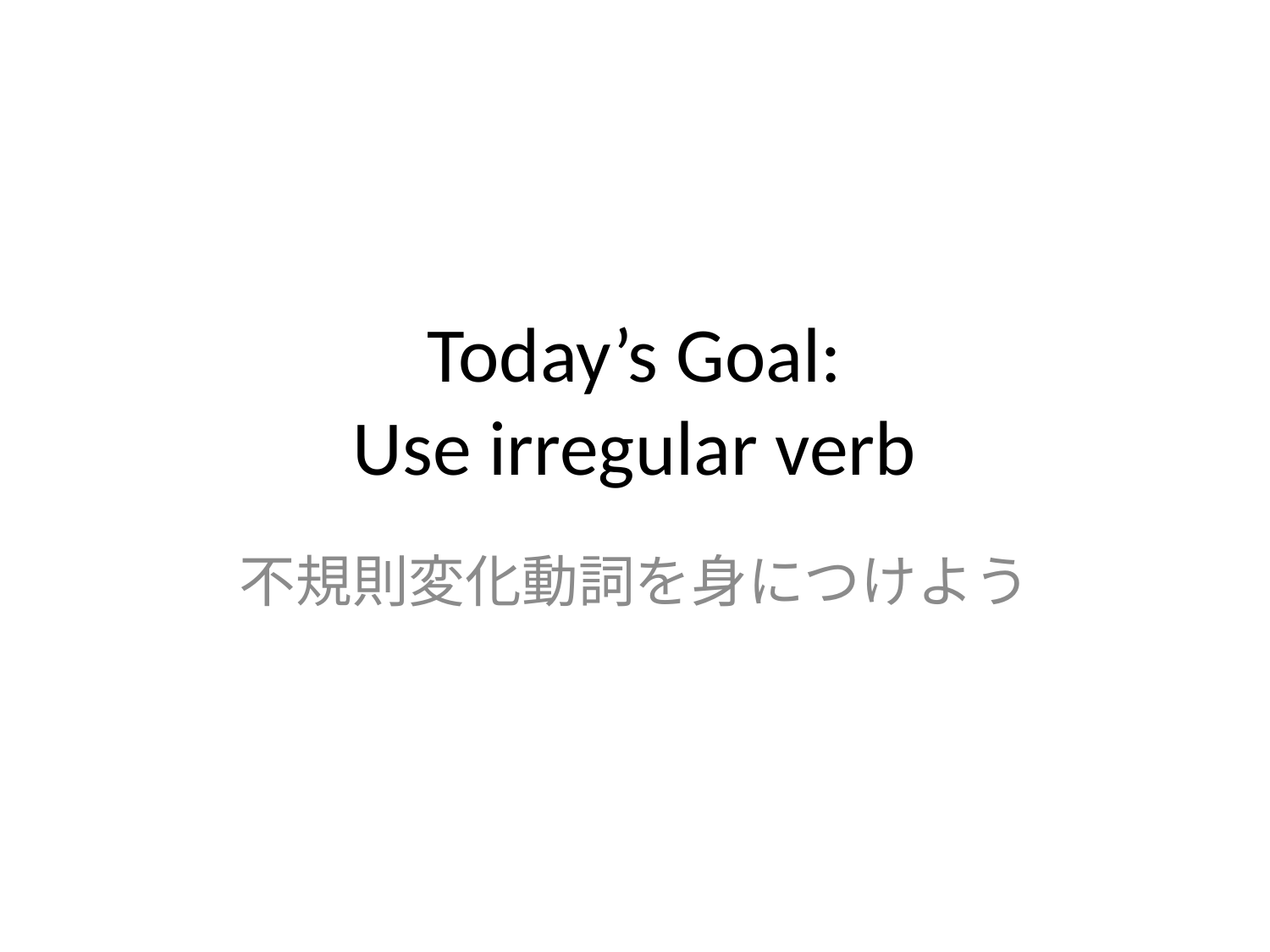

# Today’s Goal: Use irregular verb
不規則変化動詞を身につけよう